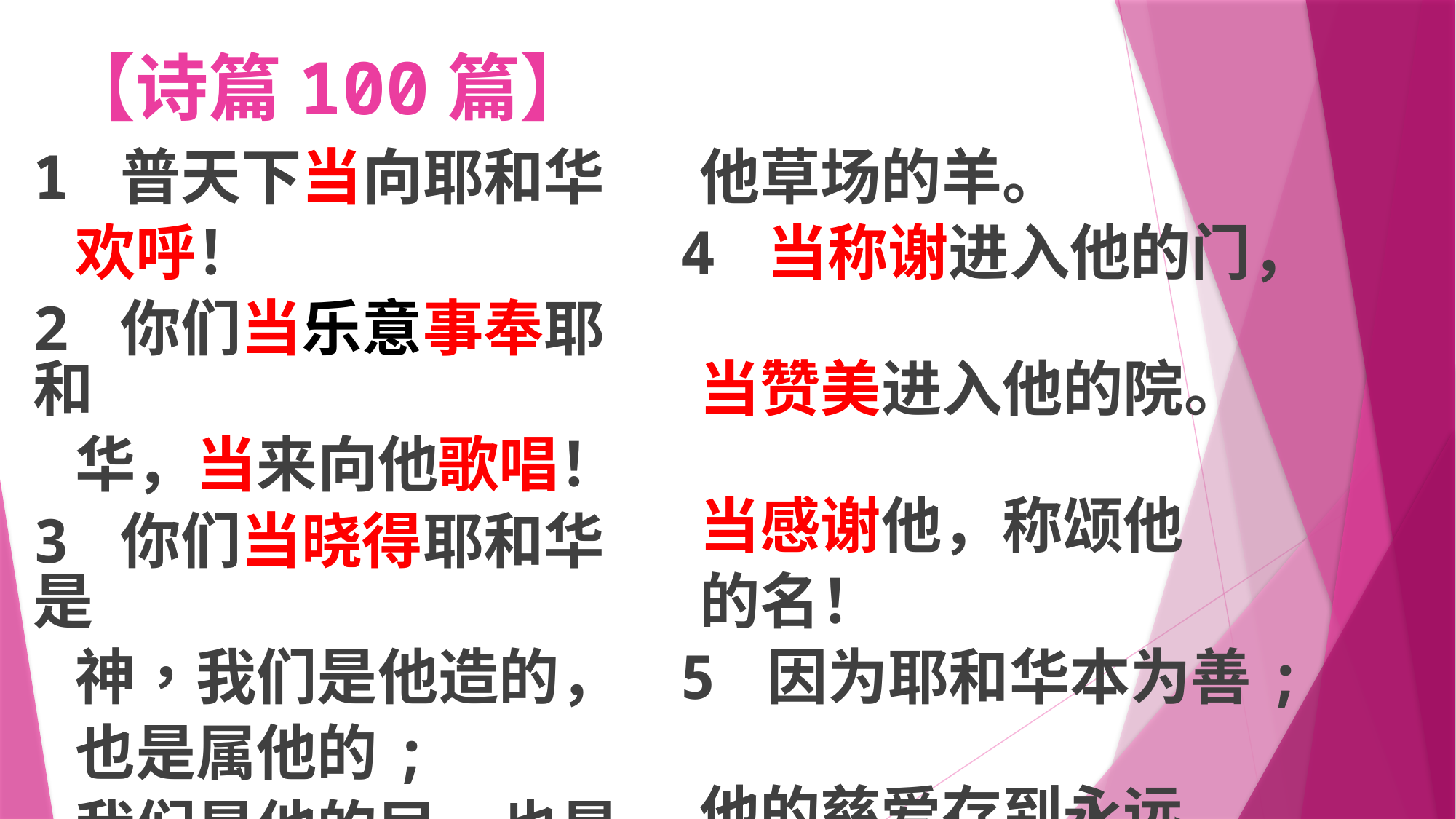

# 【诗篇100篇】
1 普天下当向耶和华
  欢呼！
2 你们当乐意事奉耶和
  华，当来向他歌唱！
3 你们当晓得耶和华是
  神，我们是他造的，
  也是属他的;
  我们是他的民，也是
   他草场的羊。
 4 当称谢进入他的门，
   当赞美进入他的院。
   当感谢他，称颂他
   的名！
 5 因为耶和华本为善;
   他的慈爱存到永远，
   他的信实直到万代。